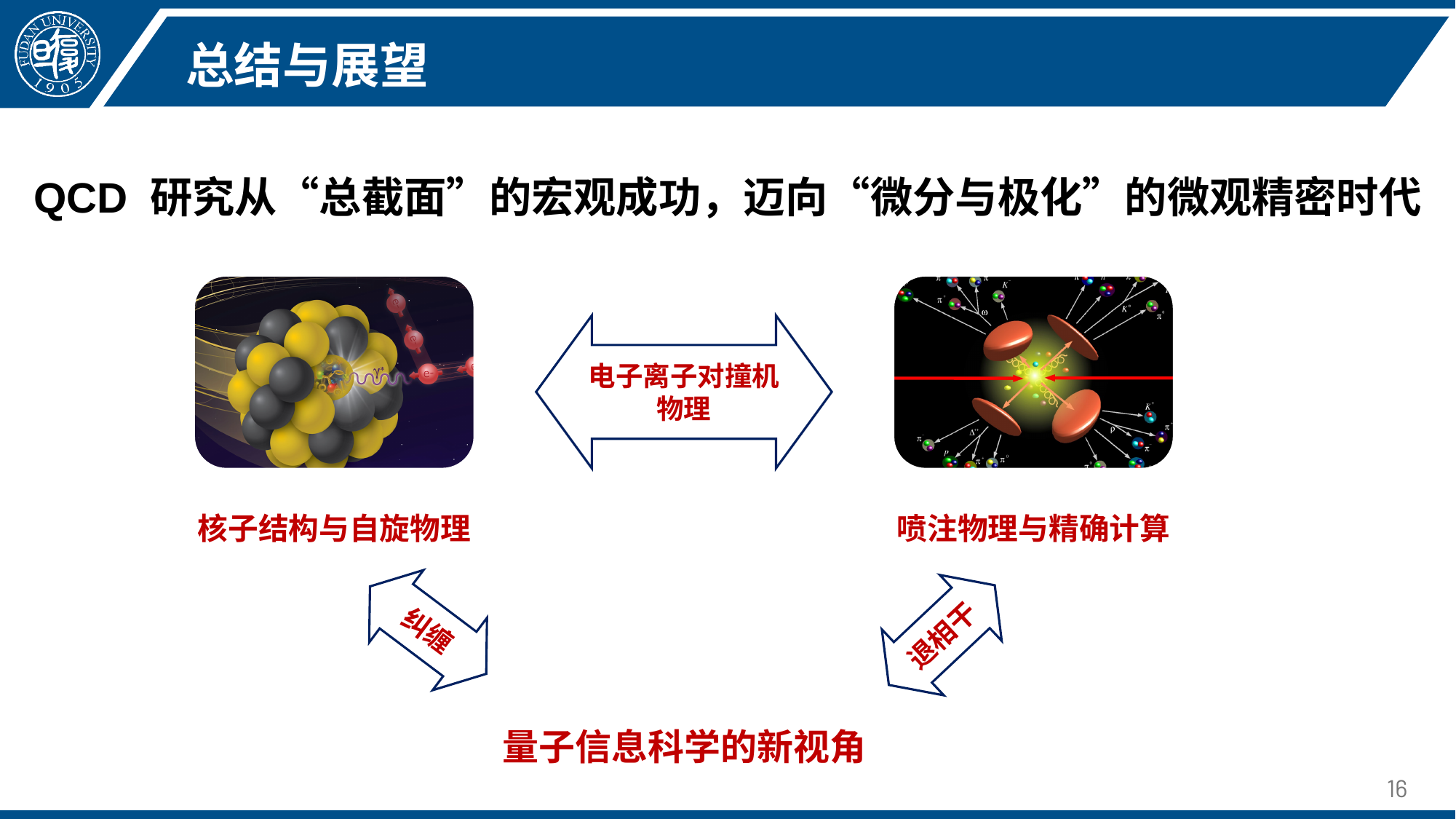

总结与展望
QCD 研究从“总截面”的宏观成功，迈向“微分与极化”的微观精密时代
核子结构与自旋物理
喷注物理与精确计算
电子离子对撞机物理
纠缠
退相干
量子信息科学的新视角
16